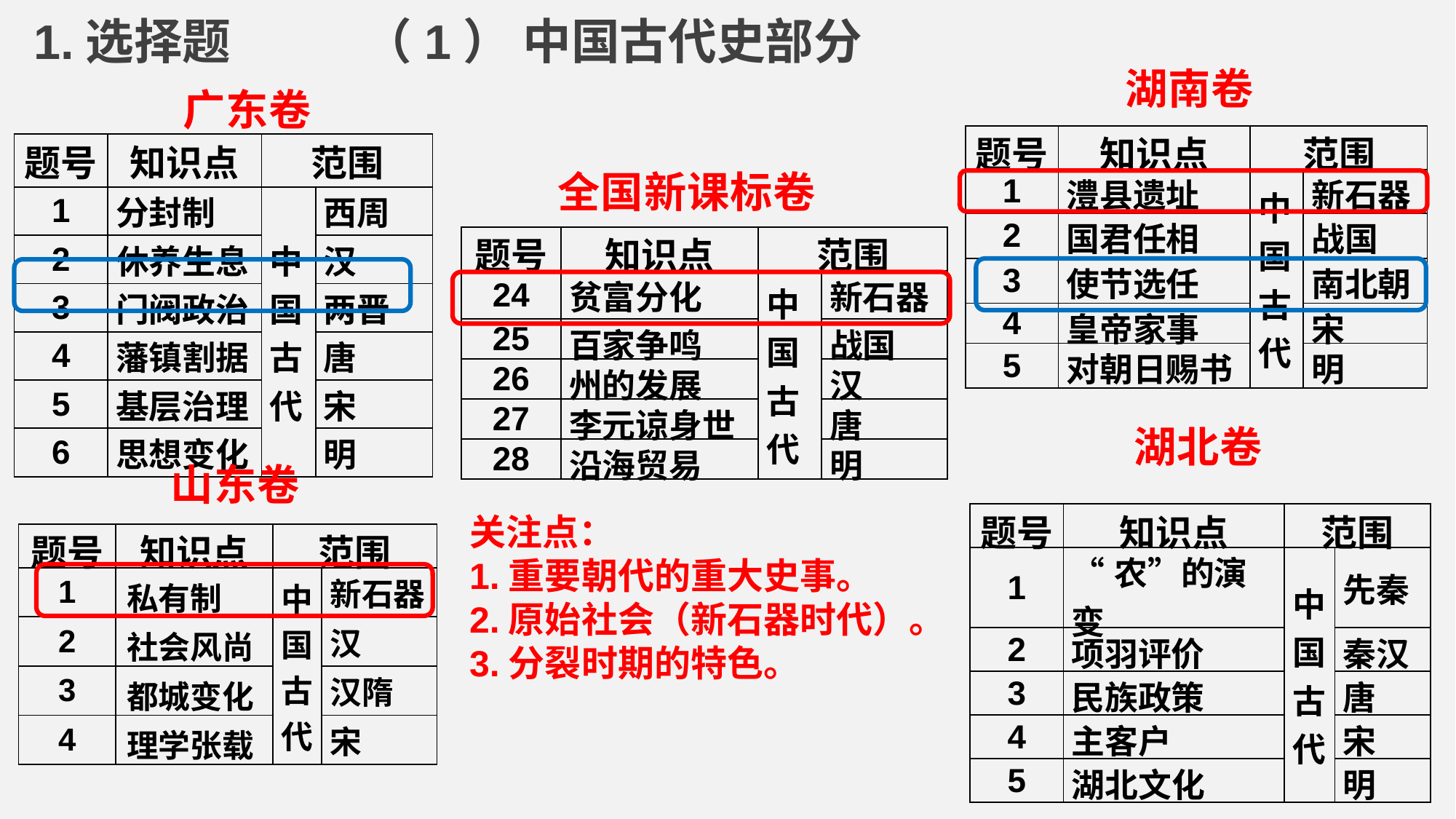

1.选择题            （1） 中国古代史部分
湖南卷
广东卷
| 题号 | 知识点 | 范围 |  |
| --- | --- | --- | --- |
| 1 | 澧县遗址 | 中国古代 | 新石器 |
| 2 | 国君任相 |  | 战国 |
| 3 | 使节选任 |  | 南北朝 |
| 4 | 皇帝家事 |  | 宋 |
| 5 | 对朝日赐书 |  | 明 |
| 题号 | 知识点 | 范围 |  |
| --- | --- | --- | --- |
| 1 | 分封制 | 中国古代 | 西周 |
| 2 | 休养生息 |  | 汉 |
| 3 | 门阀政治 |  | 两晋 |
| 4 | 藩镇割据 |  | 唐 |
| 5 | 基层治理 |  | 宋 |
| 6 | 思想变化 |  | 明 |
全国新课标卷

| 题号 | 知识点 | 范围 |  |
| --- | --- | --- | --- |
| 24 | 贫富分化 | 中国古代 | 新石器 |
| 25 | 百家争鸣 |  | 战国 |
| 26 | 州的发展 |  | 汉 |
| 27 | 李元谅身世 |  | 唐 |
| 28 | 沿海贸易 |  | 明 |

湖北卷
山东卷
| 题号 | 知识点 | 范围 |  |
| --- | --- | --- | --- |
| 1 | “农”的演变 | 中国古代 | 先秦 |
| 2 | 项羽评价 |  | 秦汉 |
| 3 | 民族政策 |  | 唐 |
| 4 | 主客户 |  | 宋 |
| 5 | 湖北文化 |  | 明 |
关注点：
1.重要朝代的重大史事。
2.原始社会（新石器时代）。
3.分裂时期的特色。
| 题号 | 知识点 | 范围 |  |
| --- | --- | --- | --- |
| 1 | 私有制 | 中国古代 | 新石器 |
| 2 | 社会风尚 |  | 汉 |
| 3 | 都城变化 |  | 汉隋 |
| 4 | 理学张载 |  | 宋 |